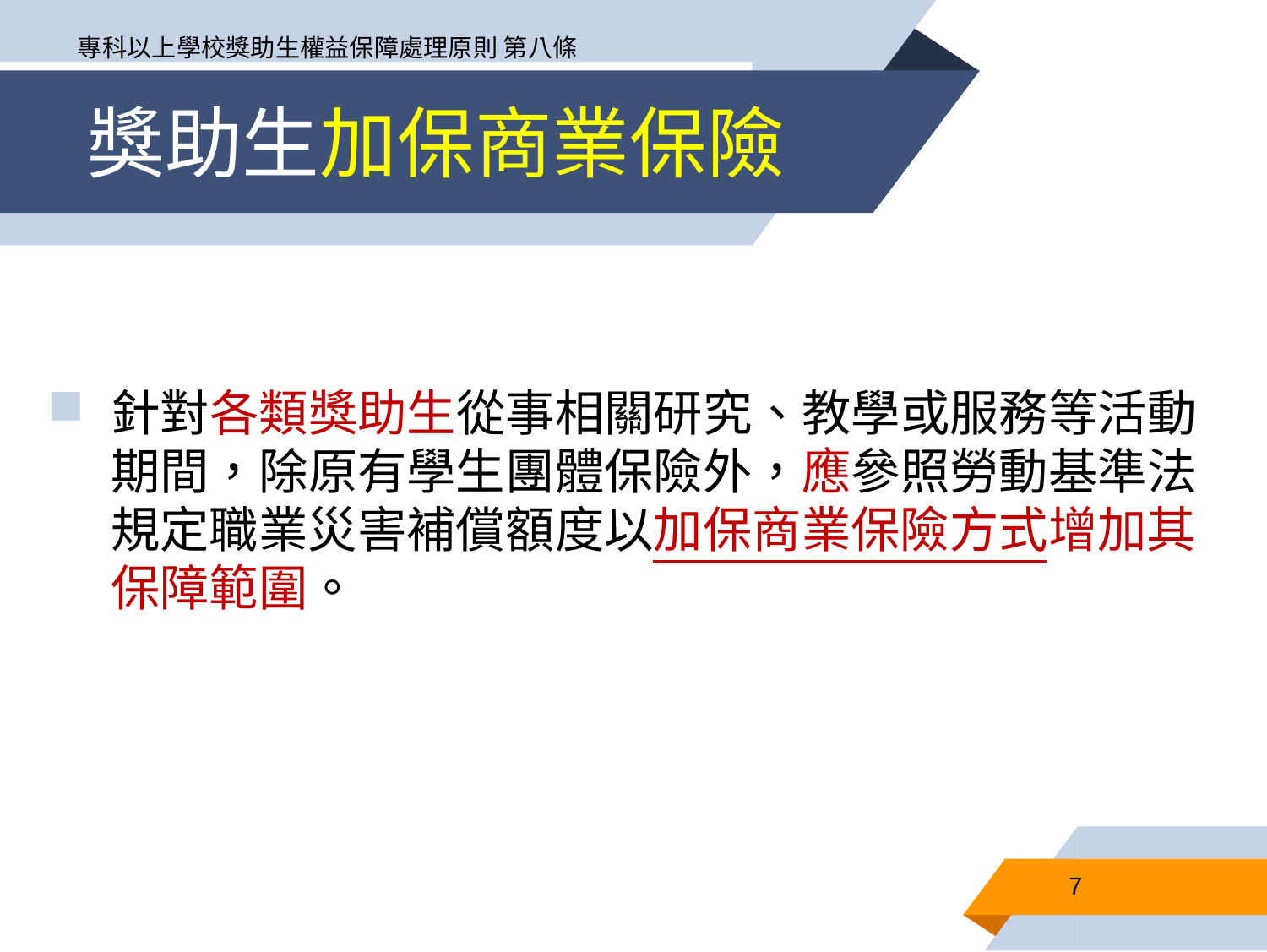

專科以上學校獎助生權益保障處理原則 第八條

# 獎助生加保商業保險

針對各類獎助生從事相關研究、教學或服務等活動 期間，除原有學生團體保險外，應參照勞動基準法 規定職業災害補償額度以加保商業保險方式增加其保障範圍。

7